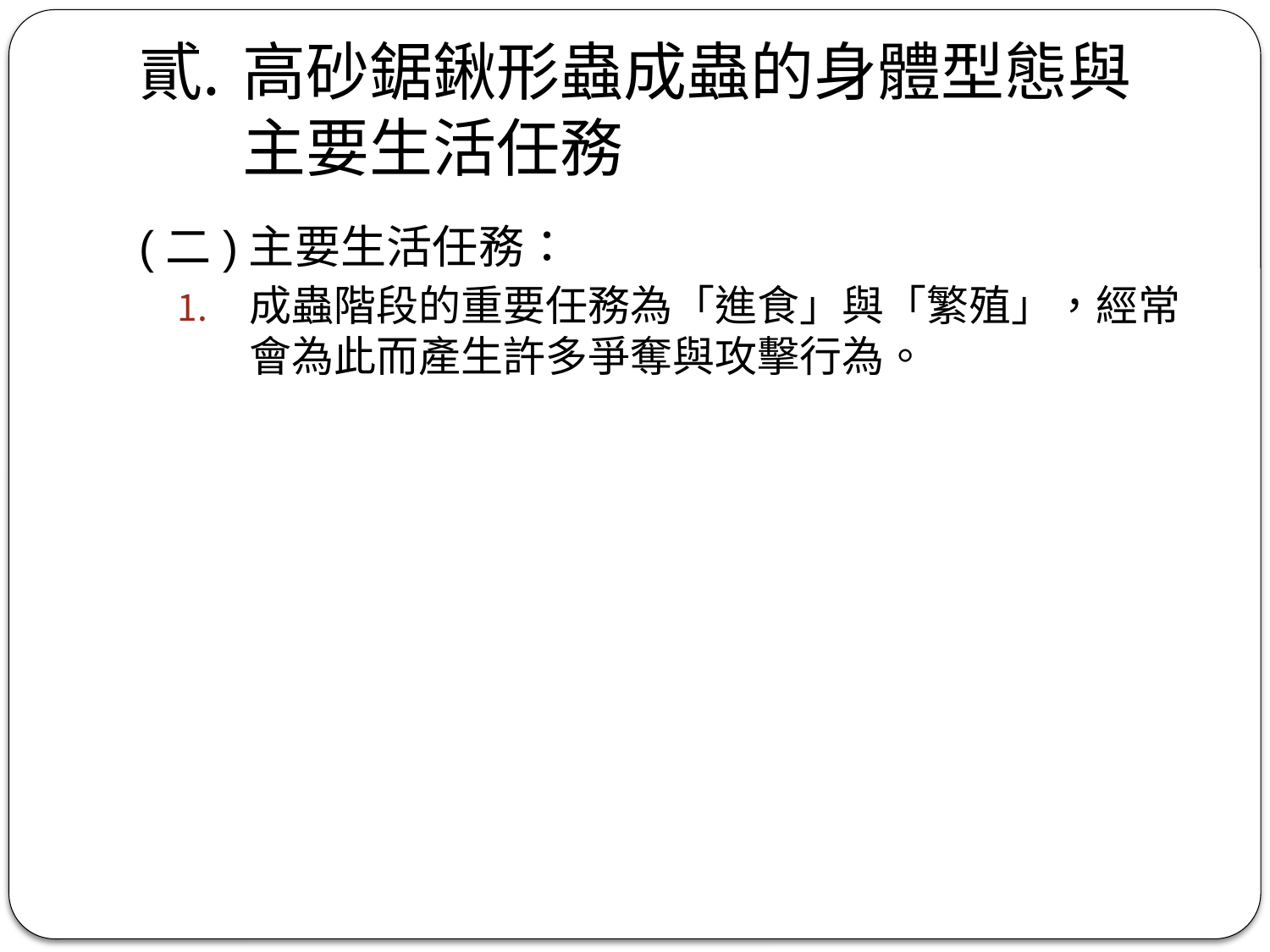

# 高砂鋸鍬形蟲成蟲的身體型態與主要生活任務
(二)主要生活任務：
成蟲階段的重要任務為「進食」與「繁殖」，經常會為此而產生許多爭奪與攻擊行為。